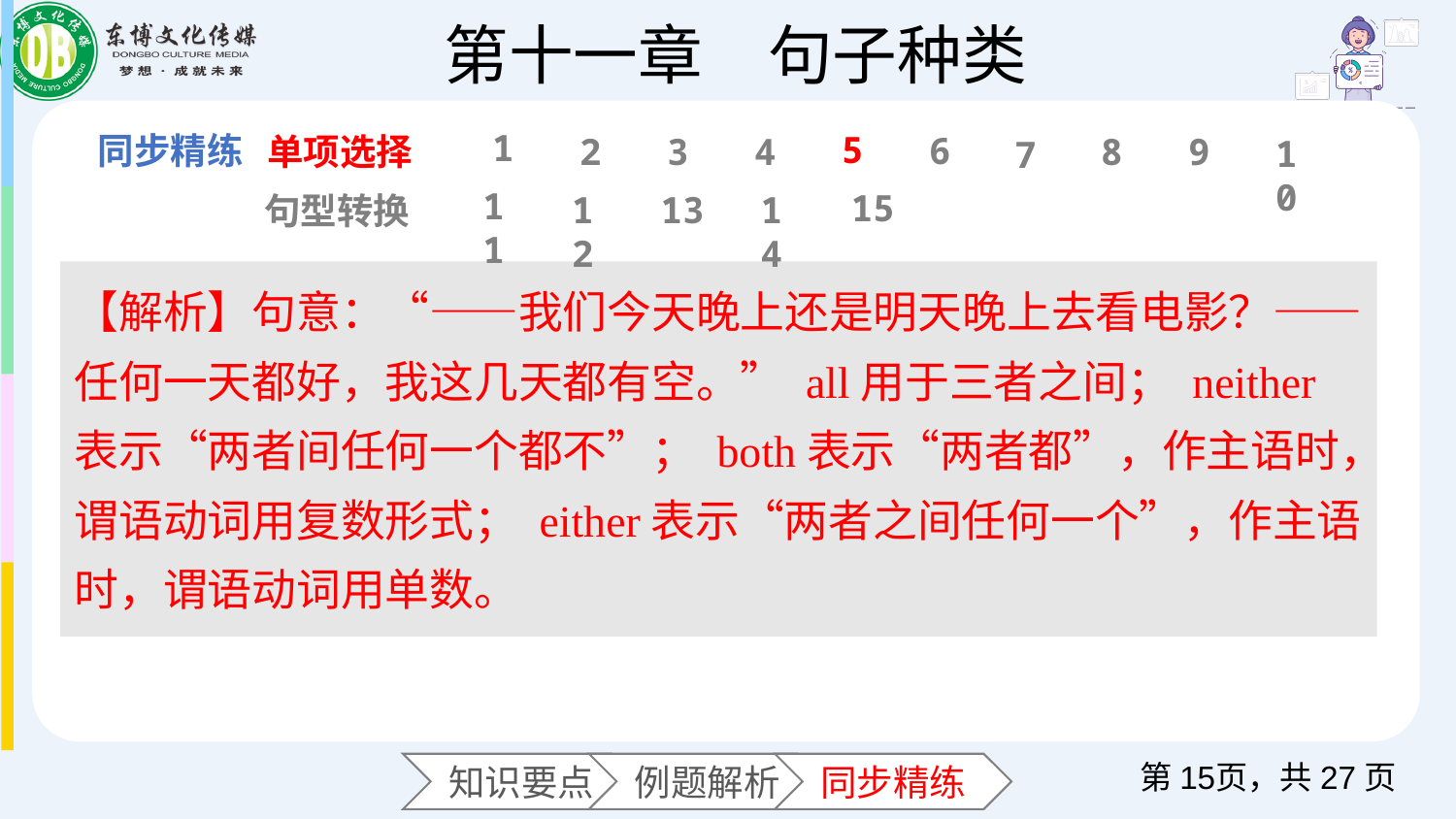

1
5
6
单项选择
2
3
4
8
9
10
7
11
15
12
13
14
句型转换
【解析】句意：“——我们今天晚上还是明天晚上去看电影？——任何一天都好，我这几天都有空。” all用于三者之间； neither表示“两者间任何一个都不”； both表示“两者都”，作主语时，谓语动词用复数形式； either表示“两者之间任何一个”，作主语时，谓语动词用单数。